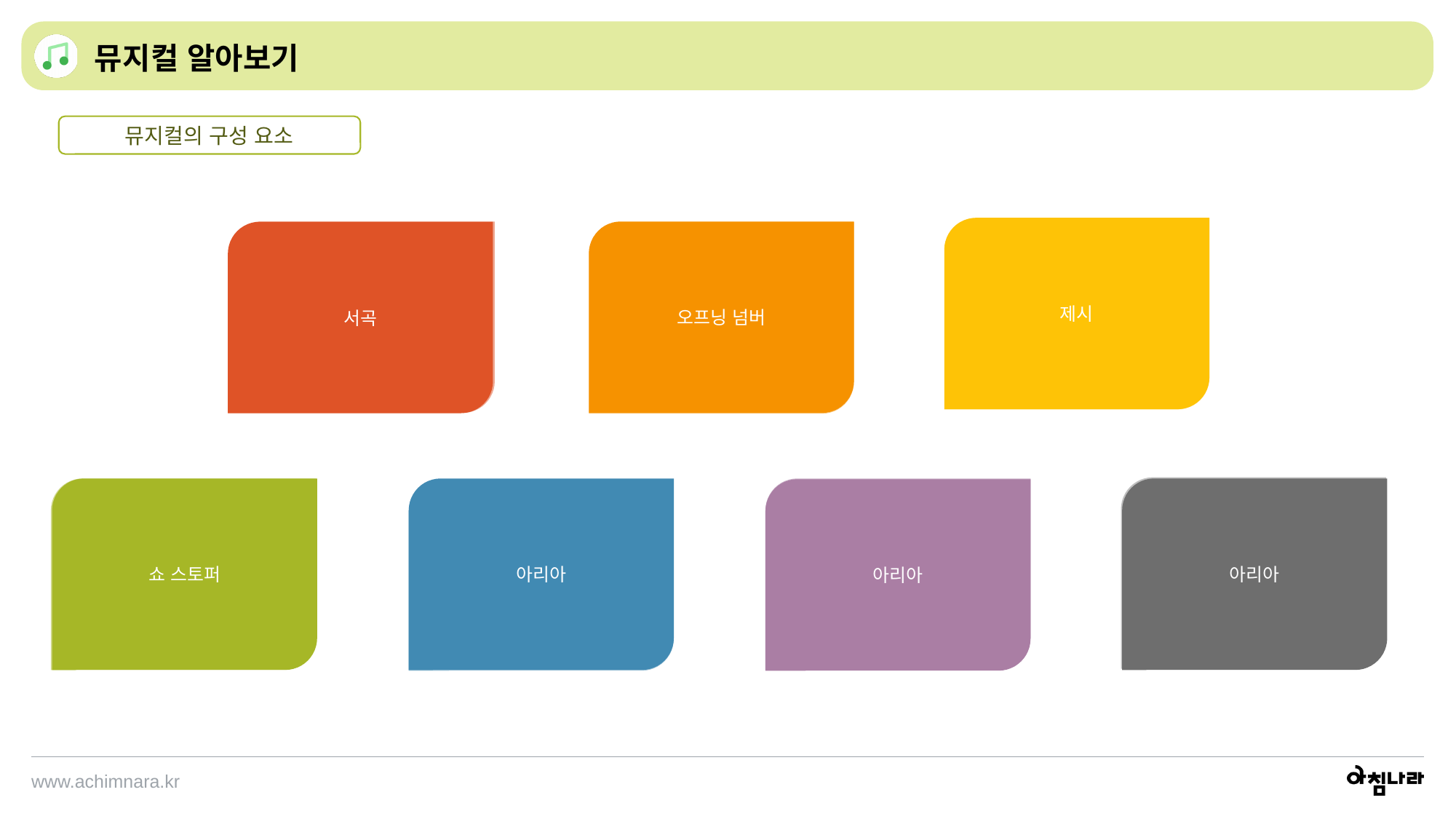

뮤지컬 알아보기
뮤지컬의 구성 요소
제시

시작하기 전에 앞으로 진행될 상황과 이전에 어떤 배경과 상황이었는지를 설명하는데, 주로 노래를 통해 전달한다. 배우들의 정확한 가사 전달이 요구된다.

뮤지컬이 시작되기 전 연주되는 곡으로 관객의 시선을 무대로 집중시켜 극이 시작을 알린다.
오프닝 넘버
서곡

서곡 후 연주되는 곡으로 작품 전체를 설명하거나 분위기를 표현하는 역할을 한다. 내용에 따라 솔로나 중창, 합창으로 오프닝 넘버를 꾸밀 수 있다.

공연이 끝난 뒤 배우들이 관객에게 인사할 때 공연된 내용 중에서 중요 멜로디나 노래들을 편집하여 들려주면서 서서히 막이 내린다.
쇼 스토퍼
아리아
아리아

작품에서 가장 인상적인 노래로 작품의 하이라이트이다. 노래와 춤, 무대 효과 등을 총동원하여 화려한 장면을 연출한다.

아리아
일종의 코믹송으로 심각해지려는 극의 분위기를 살짝 바꿔 기분전환을 해주는 역할을 한다.
남녀 주인공이 보여주는 사랑의 환희나 비극, 작품의 주제를 담고 있는 이중창 또는 독창이다.